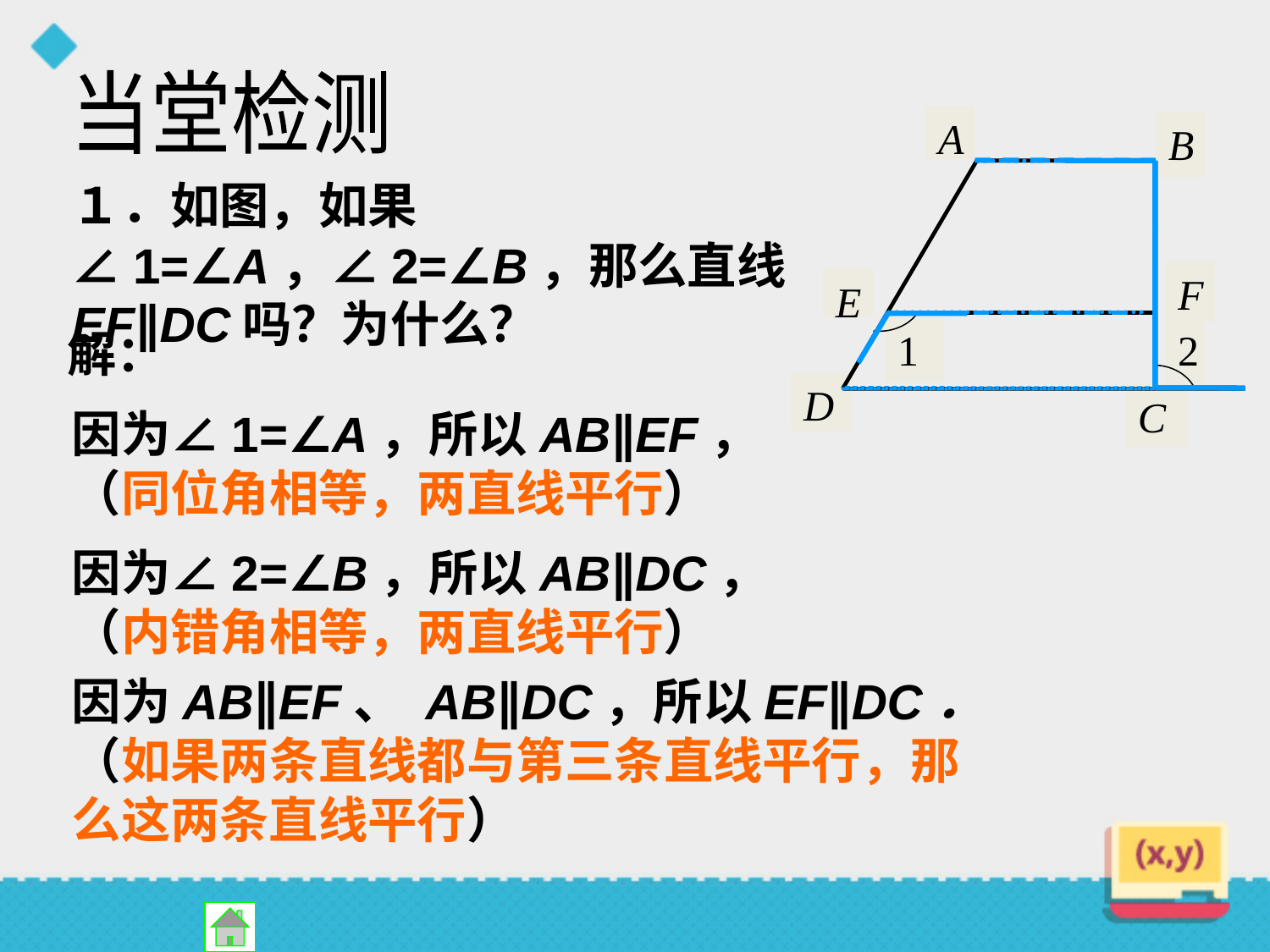

当堂检测
A
B

F
E

1
2

D
C

１．如图，如果∠1=∠A，∠2=∠B，那么直线EF∥DC吗？为什么？

解：

因为∠1=∠A，所以AB∥EF，
（同位角相等，两直线平行）
因为∠2=∠B，所以AB∥DC，
（内错角相等，两直线平行）
因为AB∥EF、 AB∥DC，所以EF∥DC．
（如果两条直线都与第三条直线平行，那么这两条直线平行）